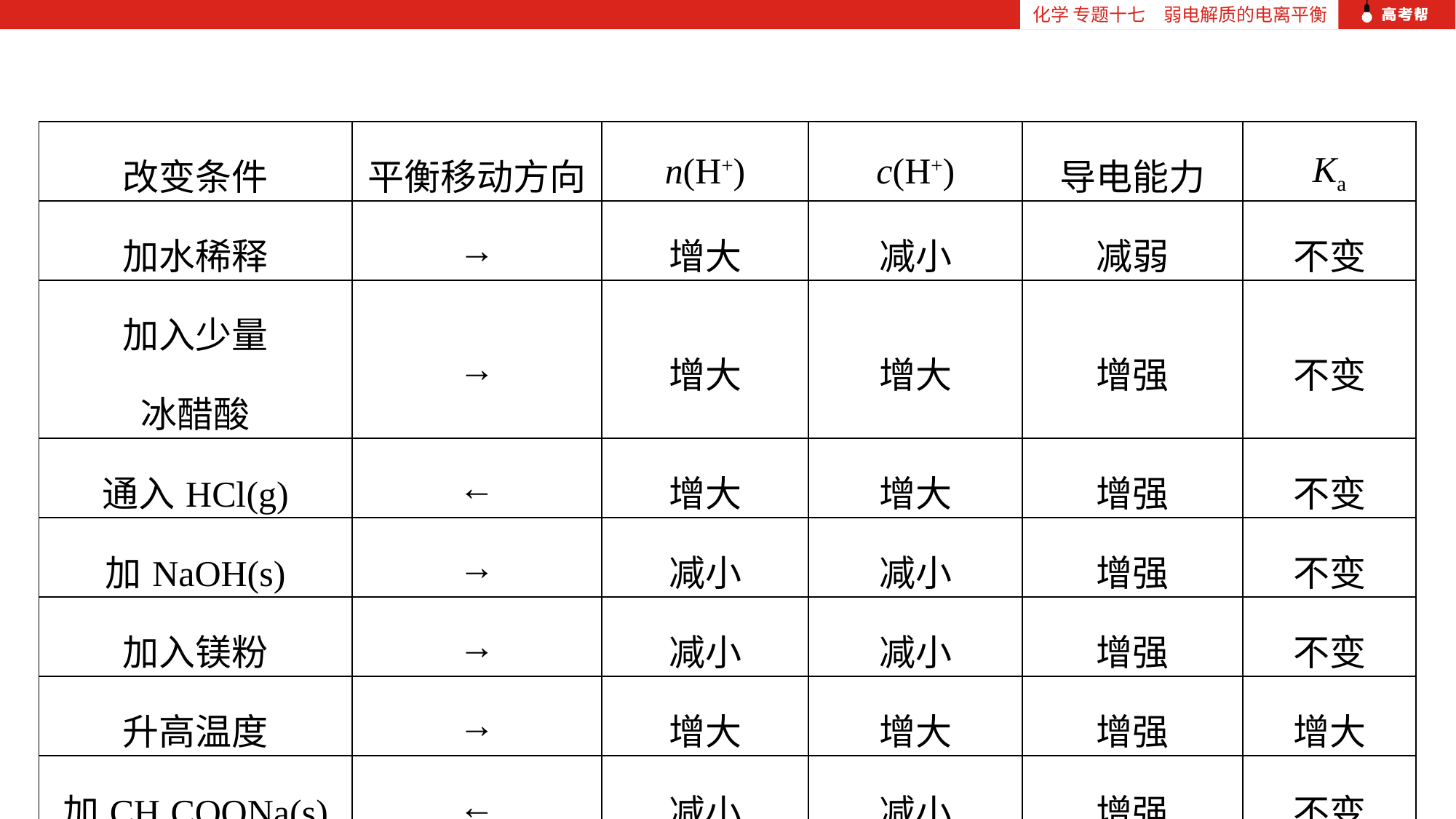

化学 专题十七　弱电解质的电离平衡
| 改变条件 | 平衡移动方向 | n(H+) | c(H+) | 导电能力 | Ka |
| --- | --- | --- | --- | --- | --- |
| 加水稀释 | → | 增大 | 减小 | 减弱 | 不变 |
| 加入少量 冰醋酸 | → | 增大 | 增大 | 增强 | 不变 |
| 通入HCl(g) | ← | 增大 | 增大 | 增强 | 不变 |
| 加NaOH(s) | → | 减小 | 减小 | 增强 | 不变 |
| 加入镁粉 | → | 减小 | 减小 | 增强 | 不变 |
| 升高温度 | → | 增大 | 增大 | 增强 | 增大 |
| 加CH3COONa(s) | ← | 减小 | 减小 | 增强 | 不变 |